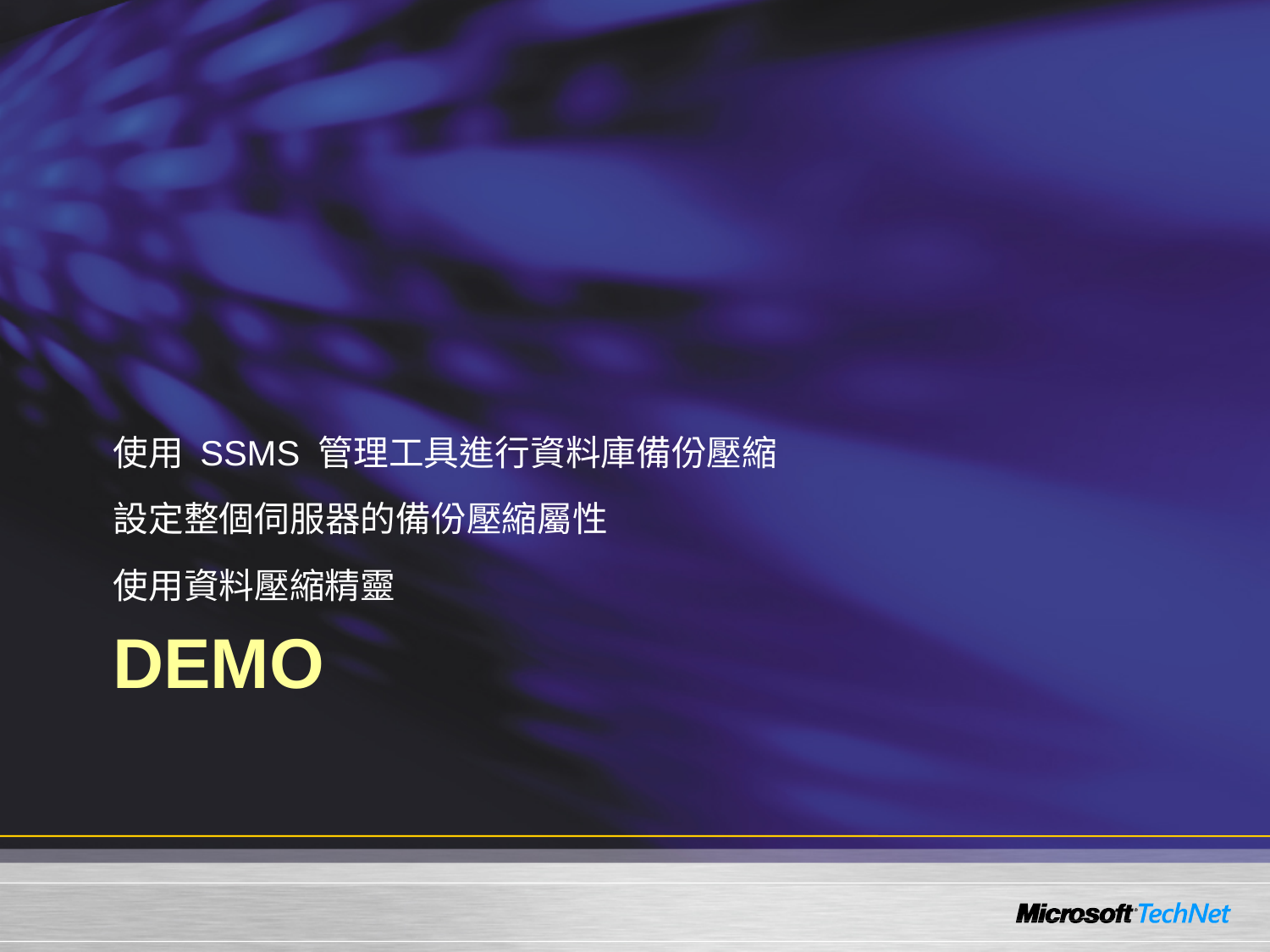

使用 SSMS 管理工具進行資料庫備份壓縮
設定整個伺服器的備份壓縮屬性
使用資料壓縮精靈
# Demo